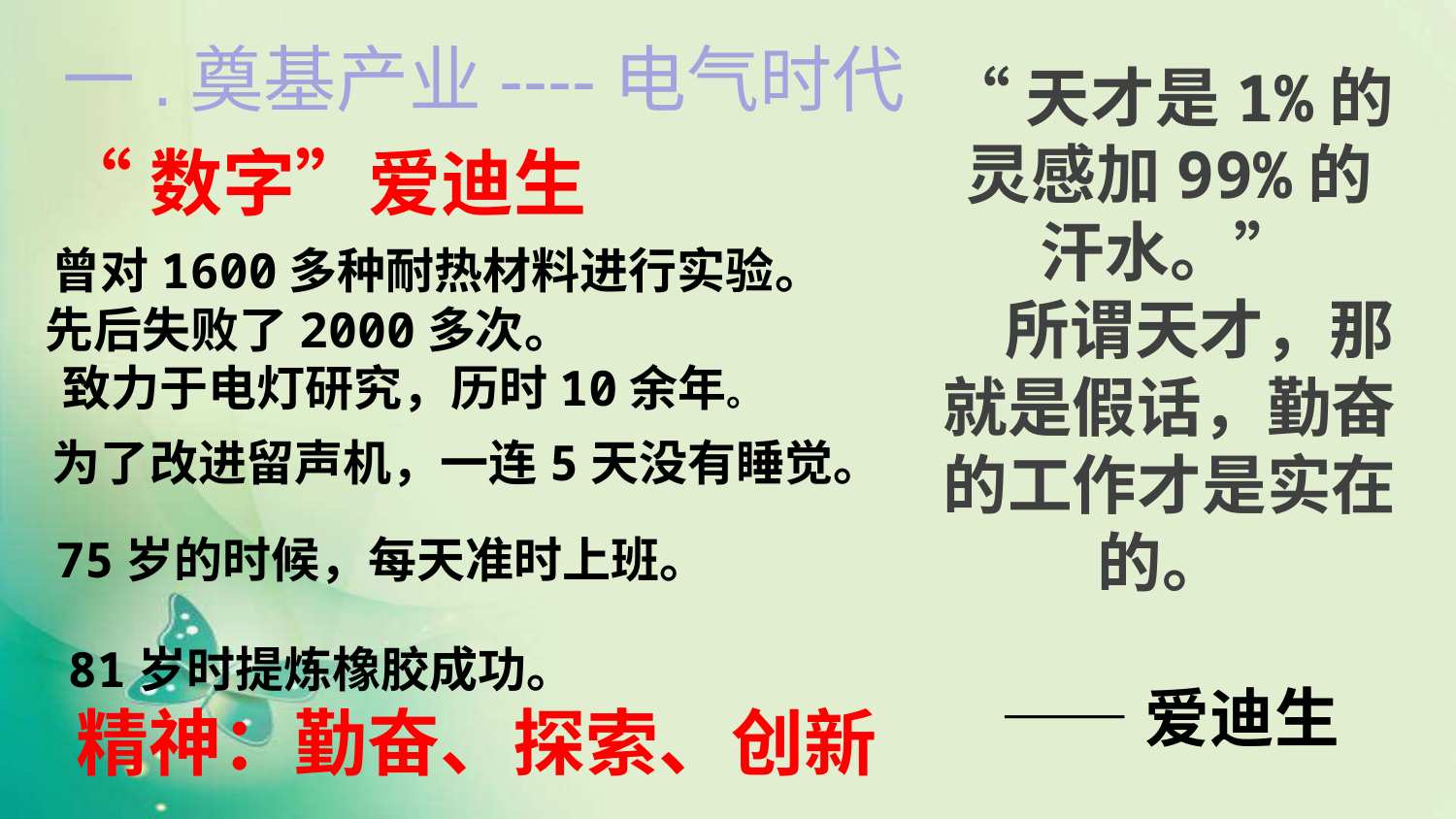

一.奠基产业----电气时代
“天才是1%的灵感加99%的汗水。”
   所谓天才，那就是假话，勤奋的工作才是实在的。
                             ——爱迪生
“数字”爱迪生
曾对1600多种耐热材料进行实验。
先后失败了2000多次。
致力于电灯研究，历时10余年。
为了改进留声机，一连5天没有睡觉。
75岁的时候，每天准时上班。
81岁时提炼橡胶成功。
精神：勤奋、探索、创新